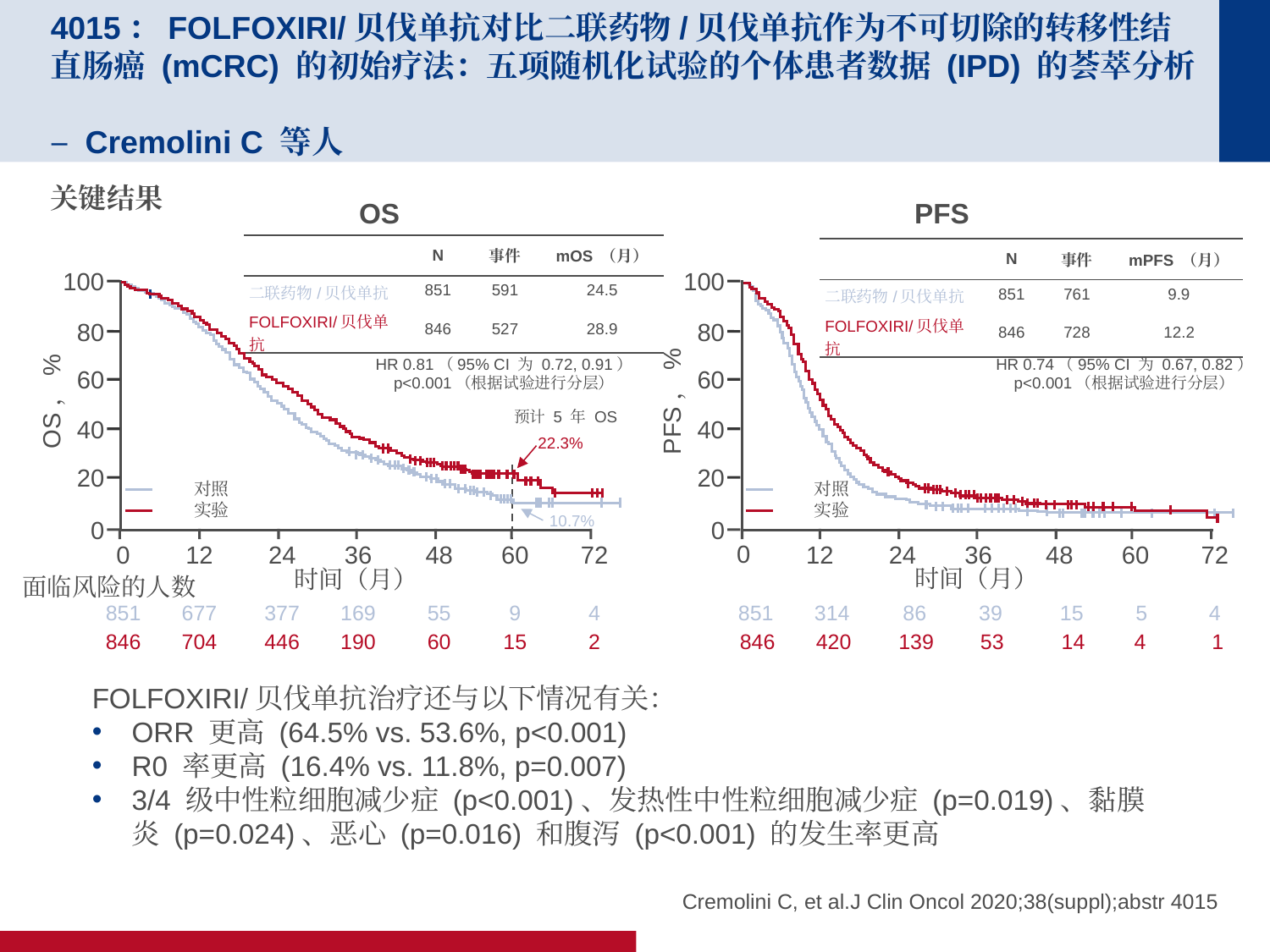

# 4015：FOLFOXIRI/贝伐单抗对比二联药物/贝伐单抗作为不可切除的转移性结直肠癌 (mCRC) 的初始疗法：五项随机化试验的个体患者数据 (IPD) 的荟萃分析 – Cremolini C 等人
关键结果

OS
PFS
|  | N | 事件 | mOS （月） |
| --- | --- | --- | --- |
| 二联药物/贝伐单抗 | 851 | 591 | 24.5 |
| FOLFOXIRI/贝伐单抗 | 846 | 527 | 28.9 |
|  | N | 事件 | mPFS （月） |
| --- | --- | --- | --- |
| 二联药物/贝伐单抗 | 851 | 761 | 9.9 |
| FOLFOXIRI/贝伐单抗 | 846 | 728 | 12.2 |
100

80

60

OS，%
40

20
对照
实验

0

时间（月）

HR 0.81（95% CI 为 0.72, 0.91）
p<0.001（根据试验进行分层）
预计 5 年 OS
22.3%
10.7%
0
12
24
36
48
60
72
851
677
377
169
55
9
4
846
704
446
190
60
15
2
100

80

60

PFS，%
40

20
对照
实验

0

时间（月）
HR 0.74（95% CI 为 0.67, 0.82）
p<0.001（根据试验进行分层）
0
12
24
36
48
60
72

面临风险的人数
851
314
86
39
15
5
4
846
420
139
53
14
4
1
FOLFOXIRI/贝伐单抗治疗还与以下情况有关：
ORR 更高 (64.5% vs. 53.6%, p<0.001)
R0 率更高 (16.4% vs. 11.8%, p=0.007)
3/4 级中性粒细胞减少症 (p<0.001)、发热性中性粒细胞减少症 (p=0.019)、黏膜炎 (p=0.024)、恶心 (p=0.016) 和腹泻 (p<0.001) 的发生率更高
Cremolini C, et al.J Clin Oncol 2020;38(suppl);abstr 4015